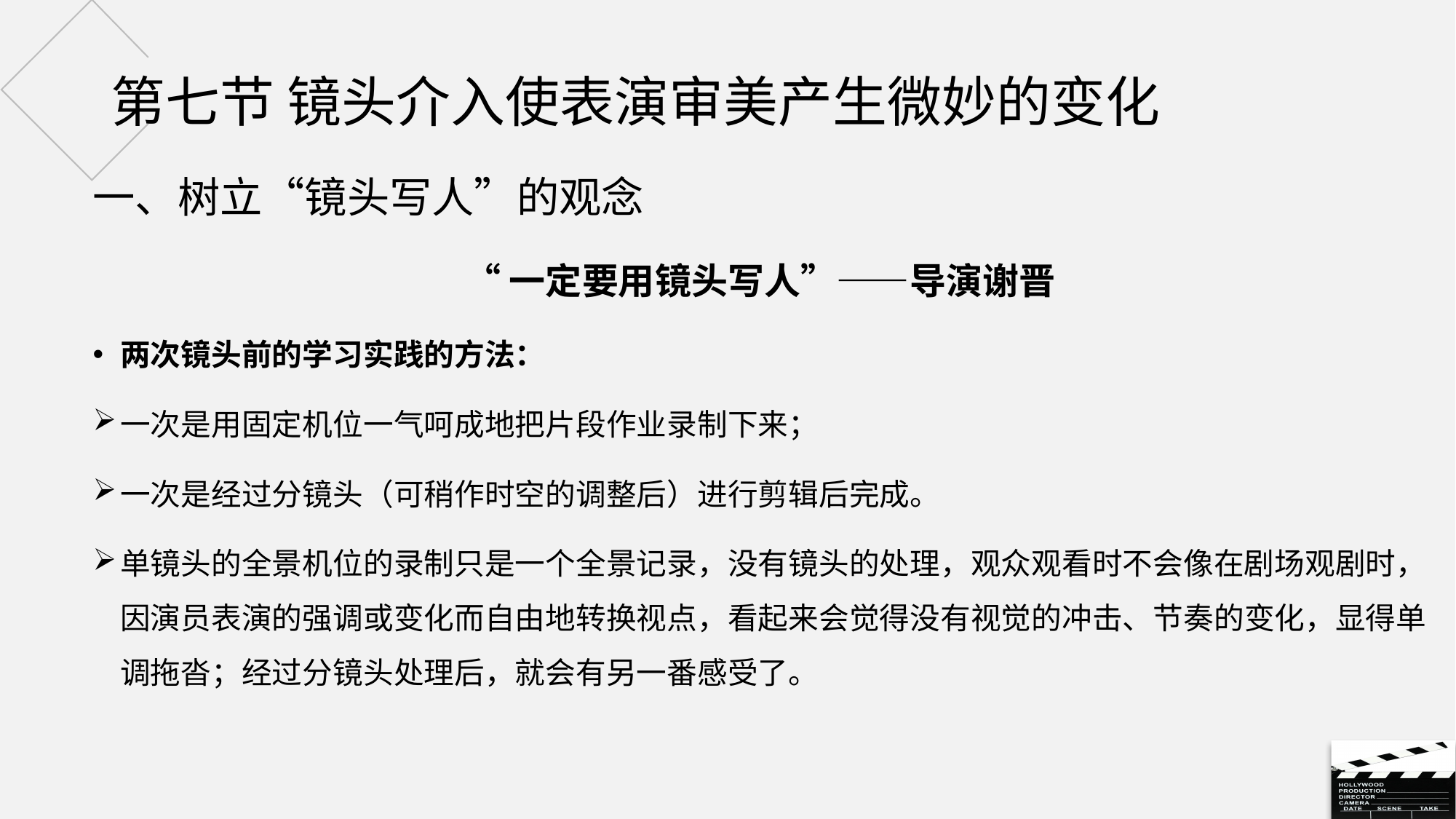

# 第七节 镜头介入使表演审美产生微妙的变化
一、树立“镜头写人”的观念
“一定要用镜头写人”——导演谢晋
两次镜头前的学习实践的方法：
一次是用固定机位一气呵成地把片段作业录制下来；
一次是经过分镜头（可稍作时空的调整后）进行剪辑后完成。
单镜头的全景机位的录制只是一个全景记录，没有镜头的处理，观众观看时不会像在剧场观剧时，因演员表演的强调或变化而自由地转换视点，看起来会觉得没有视觉的冲击、节奏的变化，显得单调拖沓；经过分镜头处理后，就会有另一番感受了。